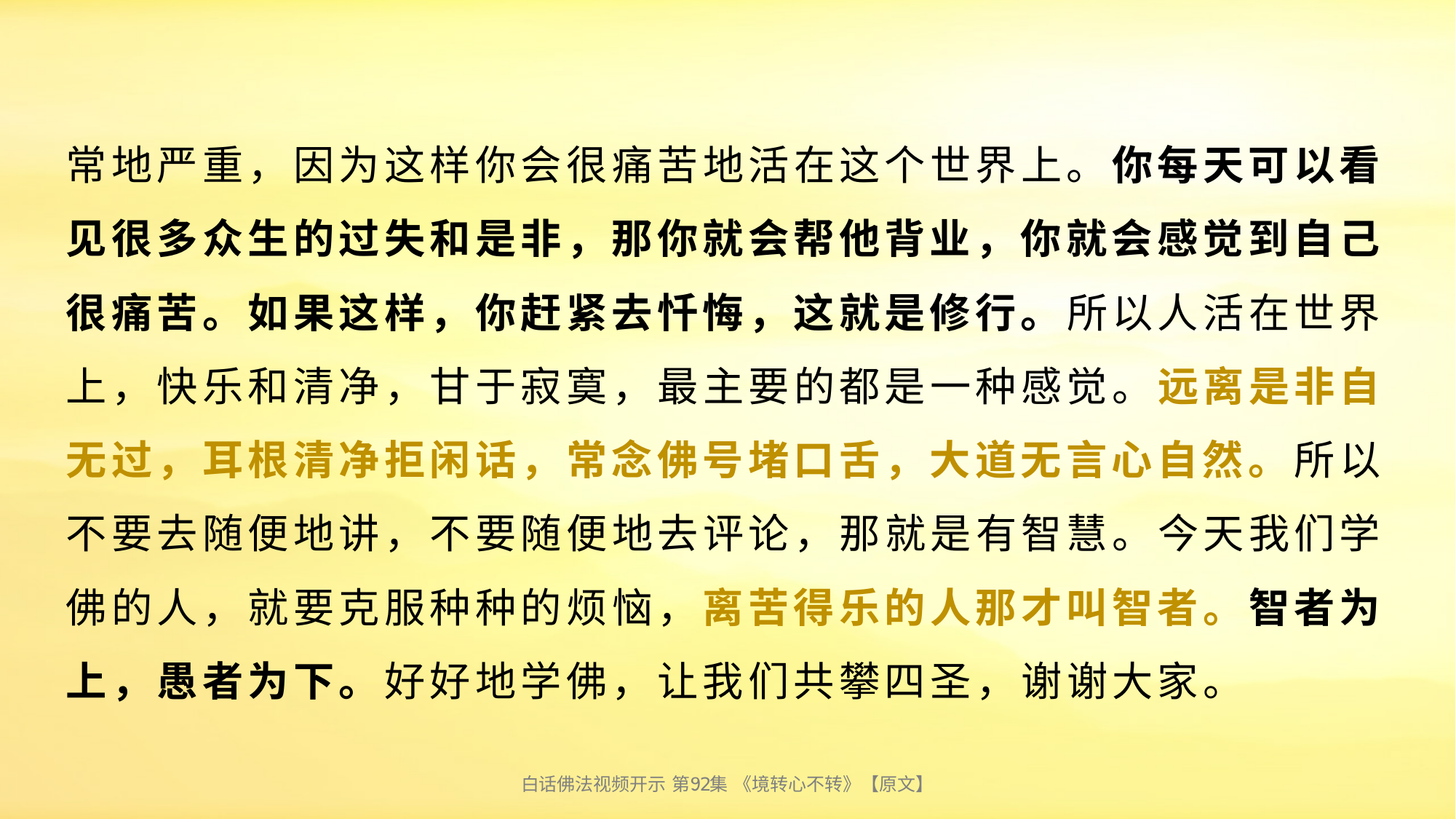

# 常地严重，因为这样你会很痛苦地活在这个世界上。你每天可以看见很多众生的过失和是非，那你就会帮他背业，你就会感觉到自己很痛苦。如果这样，你赶紧去忏悔，这就是修行。所以人活在世界上，快乐和清净，甘于寂寞，最主要的都是一种感觉。远离是非自无过，耳根清净拒闲话，常念佛号堵口舌，大道无言心自然。所以不要去随便地讲，不要随便地去评论，那就是有智慧。今天我们学佛的人，就要克服种种的烦恼，离苦得乐的人那才叫智者。智者为上，愚者为下。好好地学佛，让我们共攀四圣，谢谢大家。
白话佛法视频开示 第92集 《境转心不转》【原文】